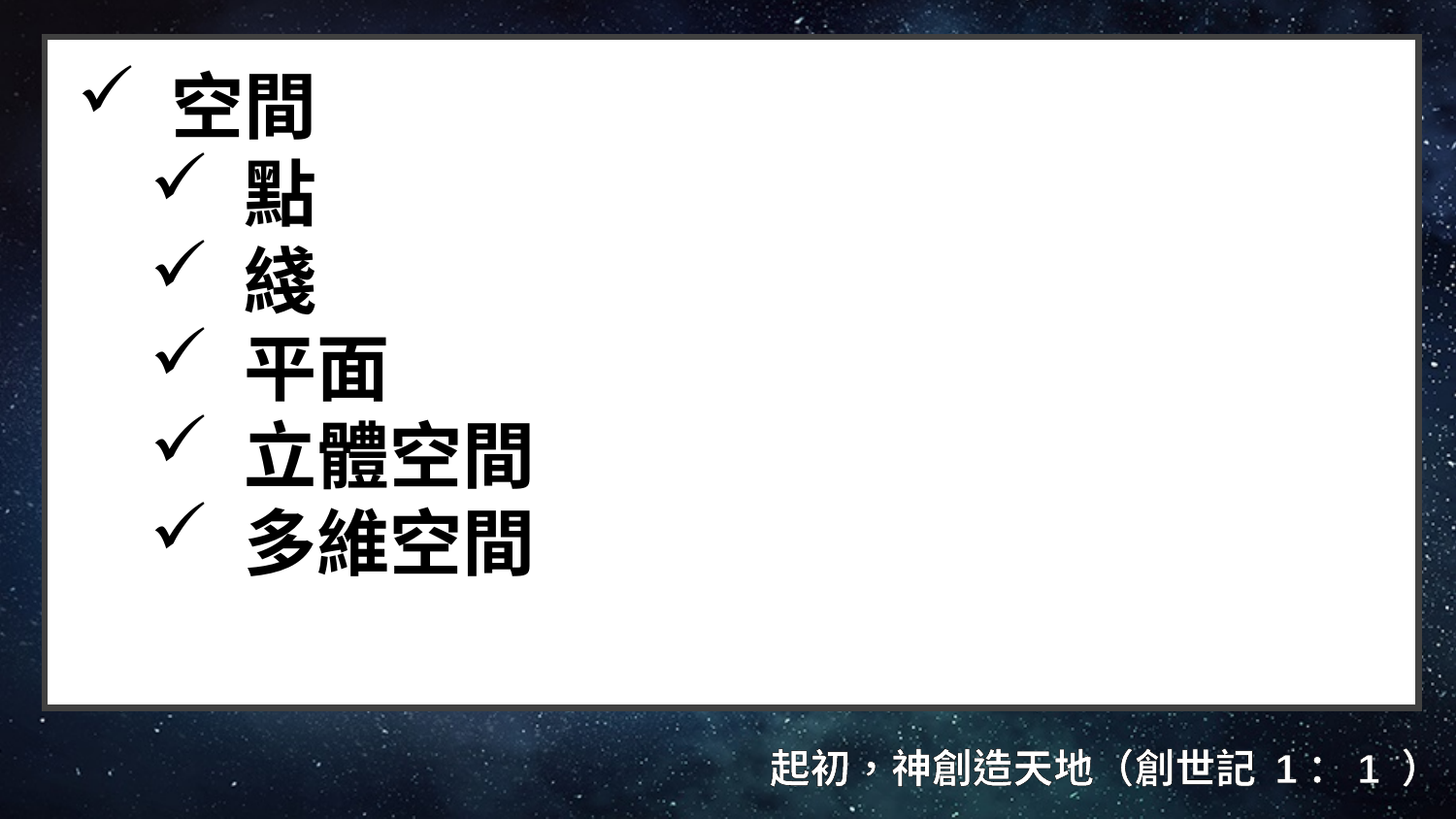

空間
 點
 綫
 平面
 立體空間
 多維空間
起初，神創造天地（創世記 1：1 ）